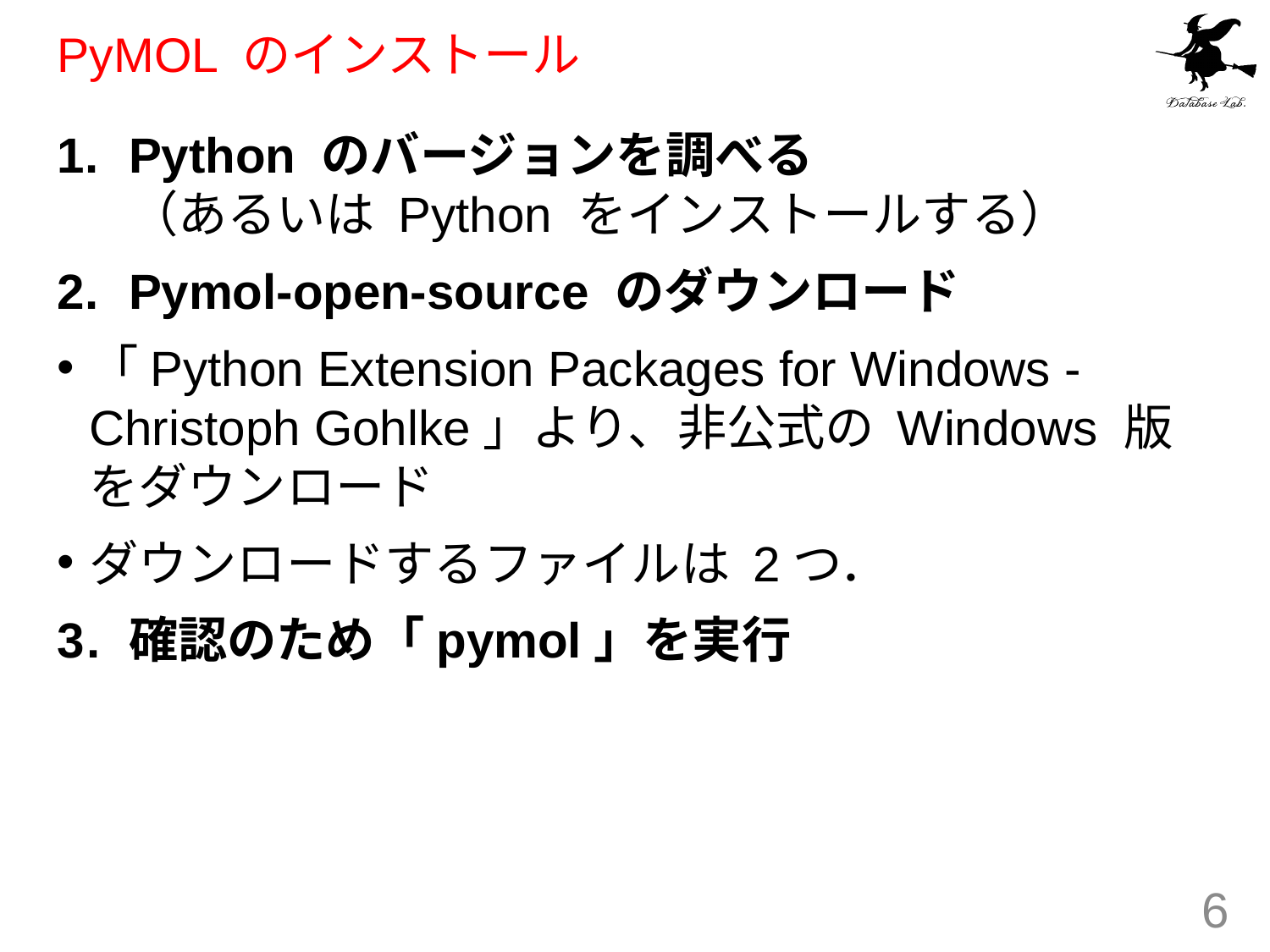

# PyMOL のインストール
Python のバージョンを調べる
（あるいは Python をインストールする）
Pymol-open-source のダウンロード
「Python Extension Packages for Windows - Christoph Gohlke」より、非公式の Windows 版をダウンロード
ダウンロードするファイルは 2つ．
確認のため「pymol」を実行
6